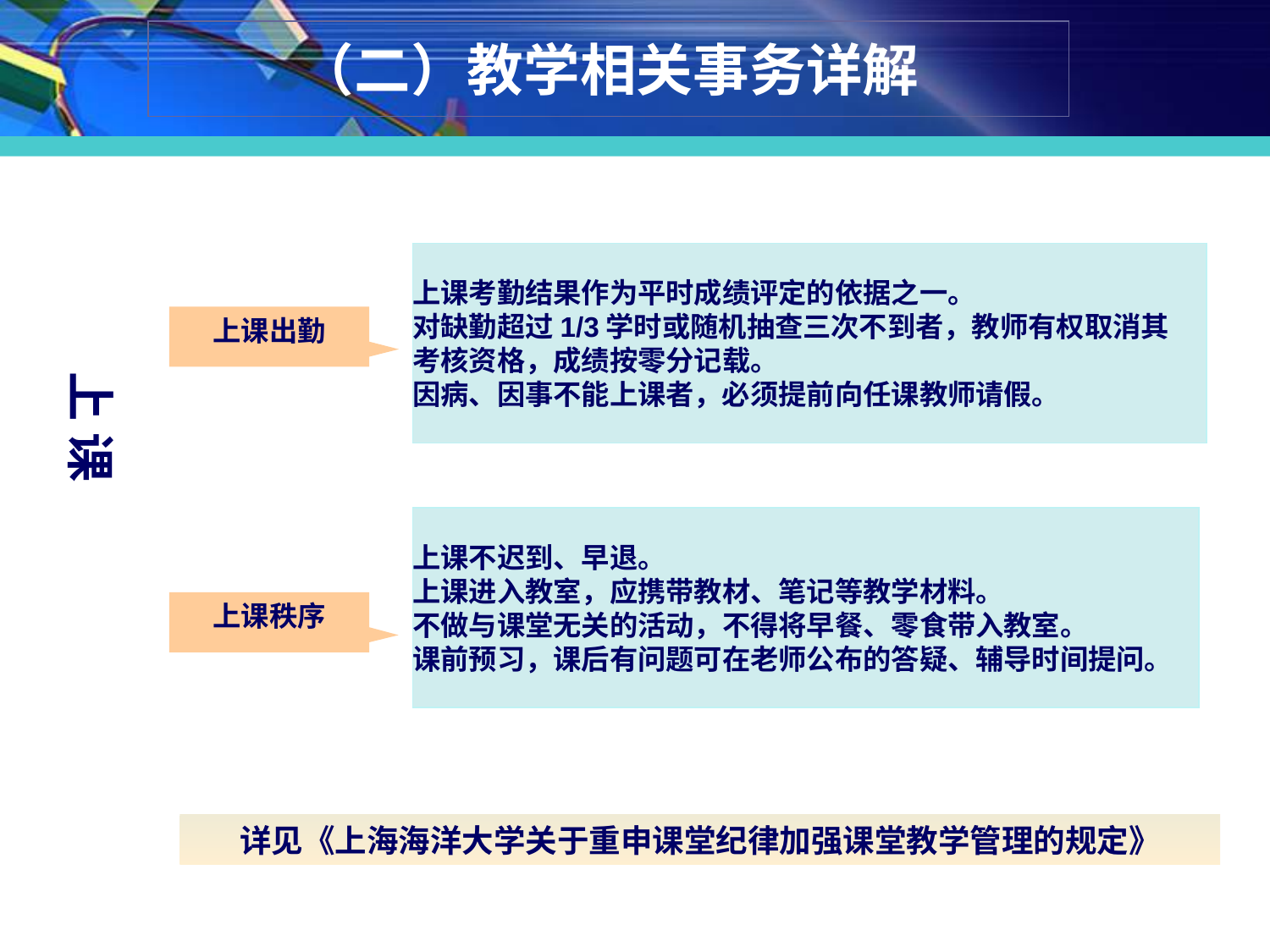

（二）教学相关事务详解
上课考勤结果作为平时成绩评定的依据之一。
对缺勤超过1/3学时或随机抽查三次不到者，教师有权取消其
考核资格，成绩按零分记载。
因病、因事不能上课者，必须提前向任课教师请假。
上课出勤
上 课
上课不迟到、早退。
上课进入教室，应携带教材、笔记等教学材料。
不做与课堂无关的活动，不得将早餐、零食带入教室。
课前预习，课后有问题可在老师公布的答疑、辅导时间提问。
上课秩序
详见《上海海洋大学关于重申课堂纪律加强课堂教学管理的规定》